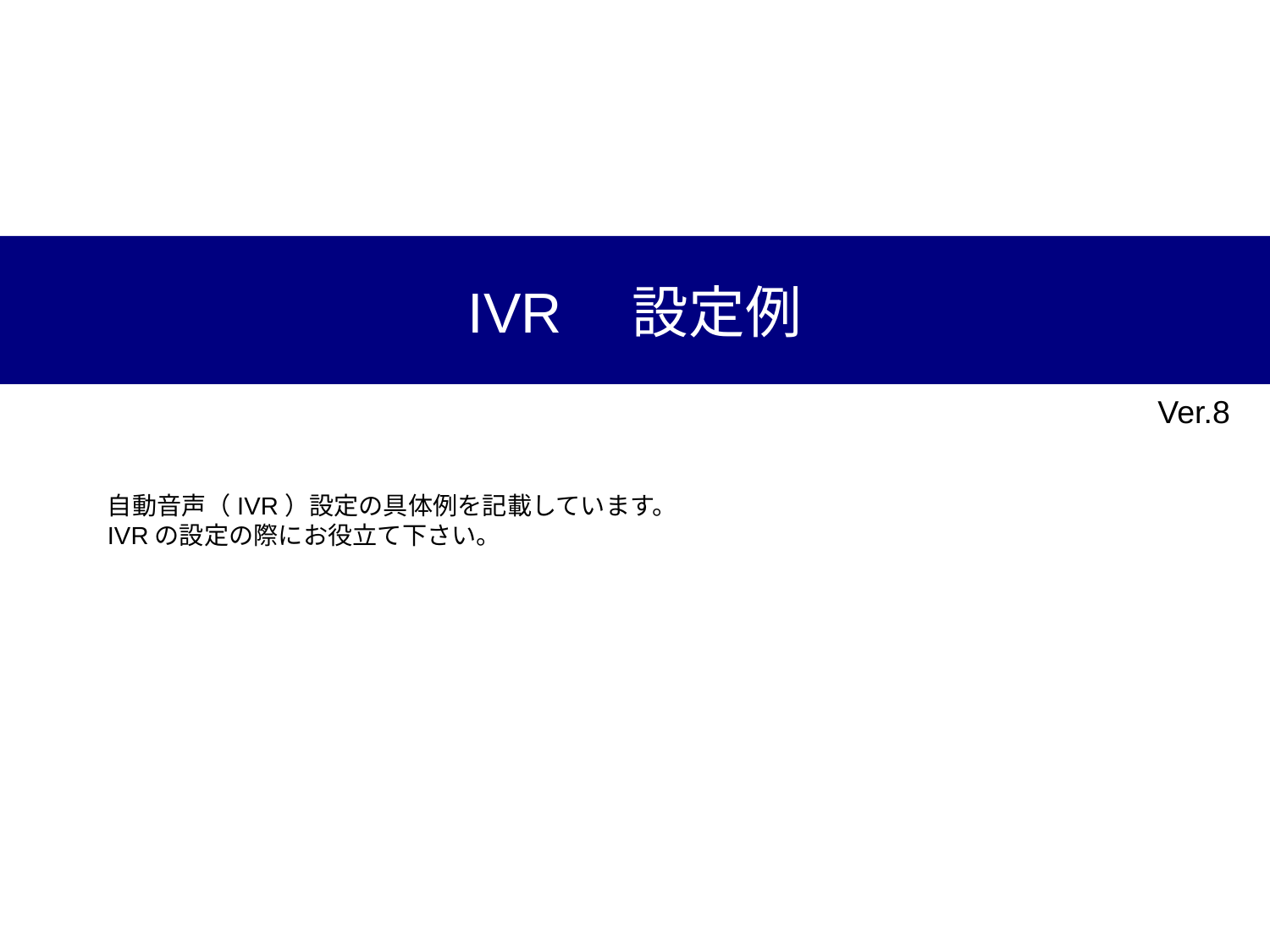

IVR　設定例
Ver.8
自動音声（IVR）設定の具体例を記載しています。
IVRの設定の際にお役立て下さい。